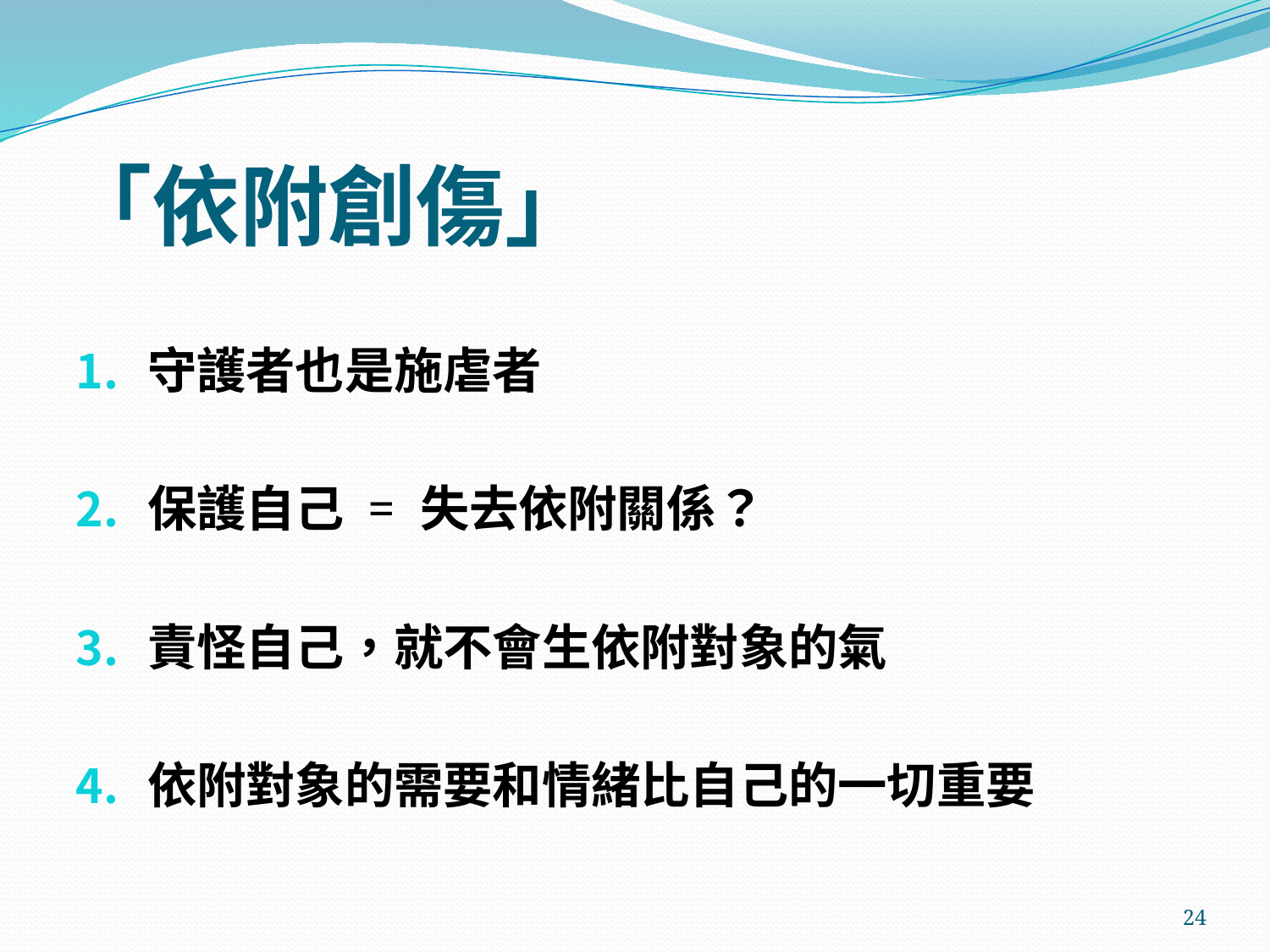

# 「依附創傷」

守護者也是施虐者

保護自己 = 失去依附關係？

責怪自己，就不會生依附對象的氣

依附對象的需要和情緒比自己的一切重要

24